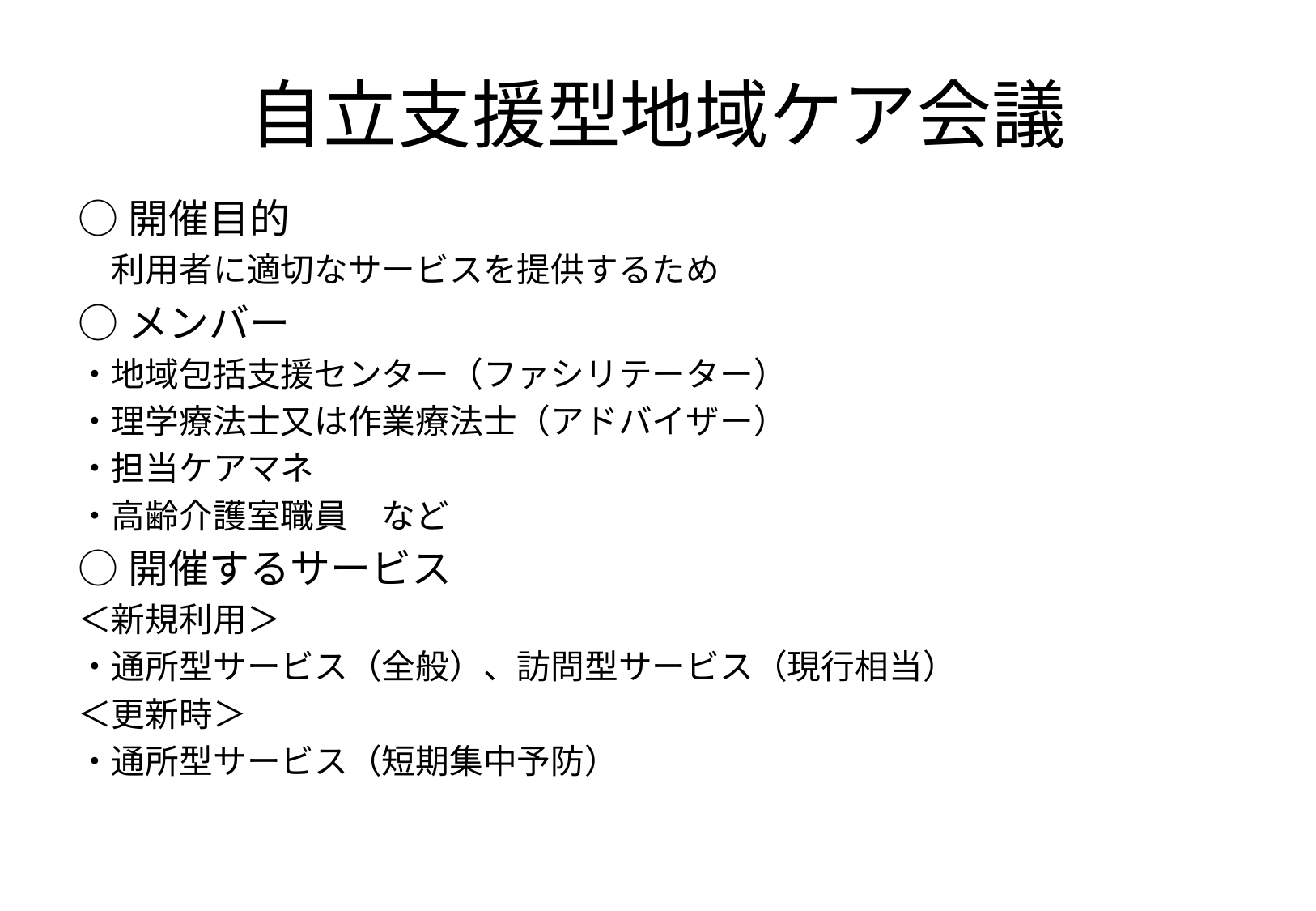

# 自立支援型地域ケア会議
○開催目的
　利用者に適切なサービスを提供するため
○メンバー
・地域包括支援センター（ファシリテーター）
・理学療法士又は作業療法士（アドバイザー）
・担当ケアマネ
・高齢介護室職員　など
○開催するサービス
＜新規利用＞
・通所型サービス（全般）、訪問型サービス（現行相当）
＜更新時＞
・通所型サービス（短期集中予防）